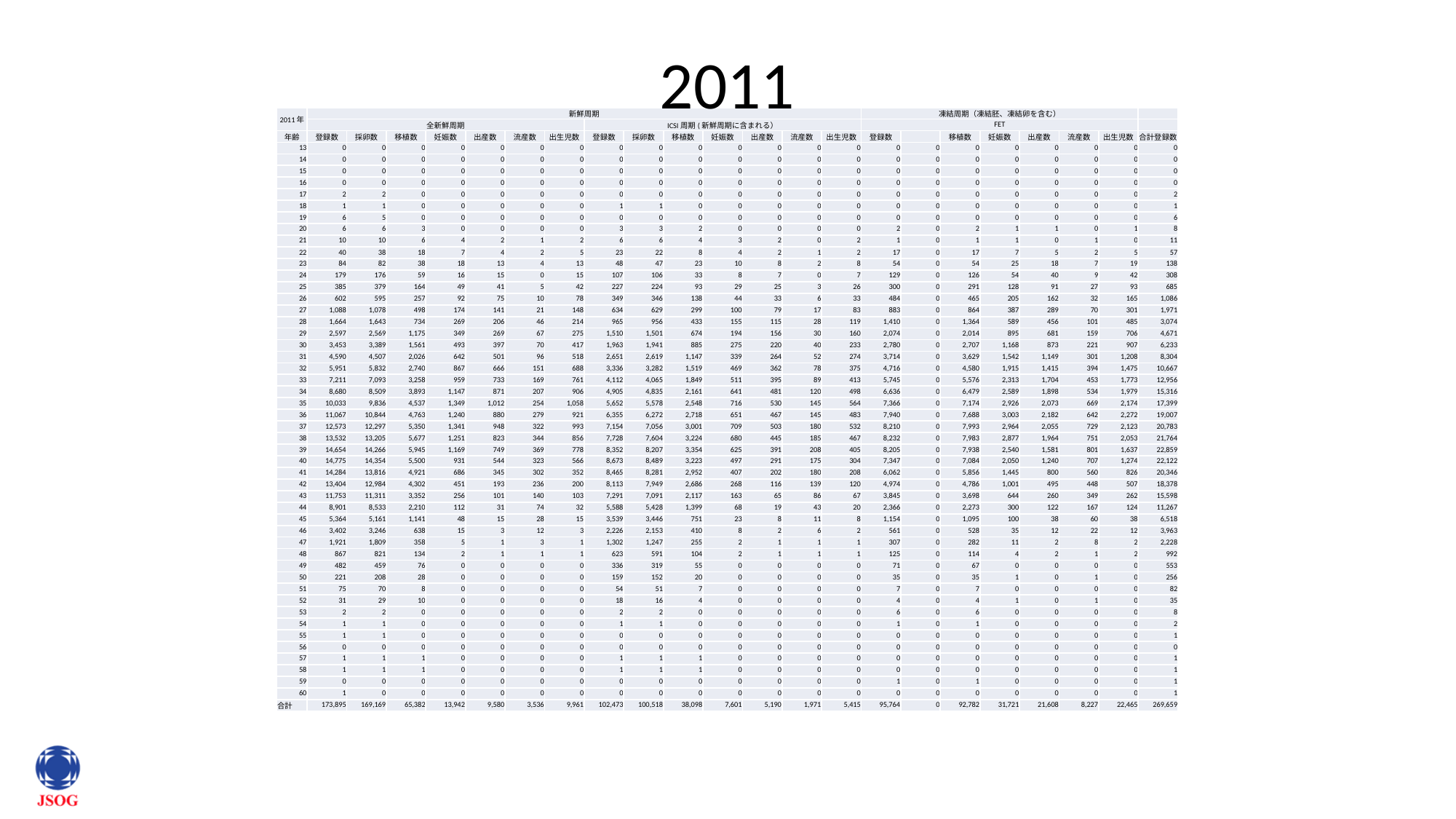

# 2011
| 2011年 | 新鮮周期 |  |  |  |  |  |  |  |  |  |  |  |  |  | 凍結周期（凍結胚、凍結卵を含む） |  |  |  |  |  |  |  |
| --- | --- | --- | --- | --- | --- | --- | --- | --- | --- | --- | --- | --- | --- | --- | --- | --- | --- | --- | --- | --- | --- | --- |
|  | 全新鮮周期 |  |  |  |  |  |  | ICSI周期(新鮮周期に含まれる） |  |  |  |  |  |  | FET |  |  |  |  |  |  |  |
| 年齢 | 登録数 | 採卵数 | 移植数 | 妊娠数 | 出産数 | 流産数 | 出生児数 | 登録数 | 採卵数 | 移植数 | 妊娠数 | 出産数 | 流産数 | 出生児数 | 登録数 |  | 移植数 | 妊娠数 | 出産数 | 流産数 | 出生児数 | 合計登録数 |
| 13 | 0 | 0 | 0 | 0 | 0 | 0 | 0 | 0 | 0 | 0 | 0 | 0 | 0 | 0 | 0 | 0 | 0 | 0 | 0 | 0 | 0 | 0 |
| 14 | 0 | 0 | 0 | 0 | 0 | 0 | 0 | 0 | 0 | 0 | 0 | 0 | 0 | 0 | 0 | 0 | 0 | 0 | 0 | 0 | 0 | 0 |
| 15 | 0 | 0 | 0 | 0 | 0 | 0 | 0 | 0 | 0 | 0 | 0 | 0 | 0 | 0 | 0 | 0 | 0 | 0 | 0 | 0 | 0 | 0 |
| 16 | 0 | 0 | 0 | 0 | 0 | 0 | 0 | 0 | 0 | 0 | 0 | 0 | 0 | 0 | 0 | 0 | 0 | 0 | 0 | 0 | 0 | 0 |
| 17 | 2 | 2 | 0 | 0 | 0 | 0 | 0 | 0 | 0 | 0 | 0 | 0 | 0 | 0 | 0 | 0 | 0 | 0 | 0 | 0 | 0 | 2 |
| 18 | 1 | 1 | 0 | 0 | 0 | 0 | 0 | 1 | 1 | 0 | 0 | 0 | 0 | 0 | 0 | 0 | 0 | 0 | 0 | 0 | 0 | 1 |
| 19 | 6 | 5 | 0 | 0 | 0 | 0 | 0 | 0 | 0 | 0 | 0 | 0 | 0 | 0 | 0 | 0 | 0 | 0 | 0 | 0 | 0 | 6 |
| 20 | 6 | 6 | 3 | 0 | 0 | 0 | 0 | 3 | 3 | 2 | 0 | 0 | 0 | 0 | 2 | 0 | 2 | 1 | 1 | 0 | 1 | 8 |
| 21 | 10 | 10 | 6 | 4 | 2 | 1 | 2 | 6 | 6 | 4 | 3 | 2 | 0 | 2 | 1 | 0 | 1 | 1 | 0 | 1 | 0 | 11 |
| 22 | 40 | 38 | 18 | 7 | 4 | 2 | 5 | 23 | 22 | 8 | 4 | 2 | 1 | 2 | 17 | 0 | 17 | 7 | 5 | 2 | 5 | 57 |
| 23 | 84 | 82 | 38 | 18 | 13 | 4 | 13 | 48 | 47 | 23 | 10 | 8 | 2 | 8 | 54 | 0 | 54 | 25 | 18 | 7 | 19 | 138 |
| 24 | 179 | 176 | 59 | 16 | 15 | 0 | 15 | 107 | 106 | 33 | 8 | 7 | 0 | 7 | 129 | 0 | 126 | 54 | 40 | 9 | 42 | 308 |
| 25 | 385 | 379 | 164 | 49 | 41 | 5 | 42 | 227 | 224 | 93 | 29 | 25 | 3 | 26 | 300 | 0 | 291 | 128 | 91 | 27 | 93 | 685 |
| 26 | 602 | 595 | 257 | 92 | 75 | 10 | 78 | 349 | 346 | 138 | 44 | 33 | 6 | 33 | 484 | 0 | 465 | 205 | 162 | 32 | 165 | 1,086 |
| 27 | 1,088 | 1,078 | 498 | 174 | 141 | 21 | 148 | 634 | 629 | 299 | 100 | 79 | 17 | 83 | 883 | 0 | 864 | 387 | 289 | 70 | 301 | 1,971 |
| 28 | 1,664 | 1,643 | 734 | 269 | 206 | 46 | 214 | 965 | 956 | 433 | 155 | 115 | 28 | 119 | 1,410 | 0 | 1,364 | 589 | 456 | 101 | 485 | 3,074 |
| 29 | 2,597 | 2,569 | 1,175 | 349 | 269 | 67 | 275 | 1,510 | 1,501 | 674 | 194 | 156 | 30 | 160 | 2,074 | 0 | 2,014 | 895 | 681 | 159 | 706 | 4,671 |
| 30 | 3,453 | 3,389 | 1,561 | 493 | 397 | 70 | 417 | 1,963 | 1,941 | 885 | 275 | 220 | 40 | 233 | 2,780 | 0 | 2,707 | 1,168 | 873 | 221 | 907 | 6,233 |
| 31 | 4,590 | 4,507 | 2,026 | 642 | 501 | 96 | 518 | 2,651 | 2,619 | 1,147 | 339 | 264 | 52 | 274 | 3,714 | 0 | 3,629 | 1,542 | 1,149 | 301 | 1,208 | 8,304 |
| 32 | 5,951 | 5,832 | 2,740 | 867 | 666 | 151 | 688 | 3,336 | 3,282 | 1,519 | 469 | 362 | 78 | 375 | 4,716 | 0 | 4,580 | 1,915 | 1,415 | 394 | 1,475 | 10,667 |
| 33 | 7,211 | 7,093 | 3,258 | 959 | 733 | 169 | 761 | 4,112 | 4,065 | 1,849 | 511 | 395 | 89 | 413 | 5,745 | 0 | 5,576 | 2,313 | 1,704 | 453 | 1,773 | 12,956 |
| 34 | 8,680 | 8,509 | 3,893 | 1,147 | 871 | 207 | 906 | 4,905 | 4,835 | 2,161 | 641 | 481 | 120 | 498 | 6,636 | 0 | 6,479 | 2,589 | 1,898 | 534 | 1,979 | 15,316 |
| 35 | 10,033 | 9,836 | 4,537 | 1,349 | 1,012 | 254 | 1,058 | 5,652 | 5,578 | 2,548 | 716 | 530 | 145 | 564 | 7,366 | 0 | 7,174 | 2,926 | 2,073 | 669 | 2,174 | 17,399 |
| 36 | 11,067 | 10,844 | 4,763 | 1,240 | 880 | 279 | 921 | 6,355 | 6,272 | 2,718 | 651 | 467 | 145 | 483 | 7,940 | 0 | 7,688 | 3,003 | 2,182 | 642 | 2,272 | 19,007 |
| 37 | 12,573 | 12,297 | 5,350 | 1,341 | 948 | 322 | 993 | 7,154 | 7,056 | 3,001 | 709 | 503 | 180 | 532 | 8,210 | 0 | 7,993 | 2,964 | 2,055 | 729 | 2,123 | 20,783 |
| 38 | 13,532 | 13,205 | 5,677 | 1,251 | 823 | 344 | 856 | 7,728 | 7,604 | 3,224 | 680 | 445 | 185 | 467 | 8,232 | 0 | 7,983 | 2,877 | 1,964 | 751 | 2,053 | 21,764 |
| 39 | 14,654 | 14,266 | 5,945 | 1,169 | 749 | 369 | 778 | 8,352 | 8,207 | 3,354 | 625 | 391 | 208 | 405 | 8,205 | 0 | 7,938 | 2,540 | 1,581 | 801 | 1,637 | 22,859 |
| 40 | 14,775 | 14,354 | 5,500 | 931 | 544 | 323 | 566 | 8,673 | 8,489 | 3,223 | 497 | 291 | 175 | 304 | 7,347 | 0 | 7,084 | 2,050 | 1,240 | 707 | 1,274 | 22,122 |
| 41 | 14,284 | 13,816 | 4,921 | 686 | 345 | 302 | 352 | 8,465 | 8,281 | 2,952 | 407 | 202 | 180 | 208 | 6,062 | 0 | 5,856 | 1,445 | 800 | 560 | 826 | 20,346 |
| 42 | 13,404 | 12,984 | 4,302 | 451 | 193 | 236 | 200 | 8,113 | 7,949 | 2,686 | 268 | 116 | 139 | 120 | 4,974 | 0 | 4,786 | 1,001 | 495 | 448 | 507 | 18,378 |
| 43 | 11,753 | 11,311 | 3,352 | 256 | 101 | 140 | 103 | 7,291 | 7,091 | 2,117 | 163 | 65 | 86 | 67 | 3,845 | 0 | 3,698 | 644 | 260 | 349 | 262 | 15,598 |
| 44 | 8,901 | 8,533 | 2,210 | 112 | 31 | 74 | 32 | 5,588 | 5,428 | 1,399 | 68 | 19 | 43 | 20 | 2,366 | 0 | 2,273 | 300 | 122 | 167 | 124 | 11,267 |
| 45 | 5,364 | 5,161 | 1,141 | 48 | 15 | 28 | 15 | 3,539 | 3,446 | 751 | 23 | 8 | 11 | 8 | 1,154 | 0 | 1,095 | 100 | 38 | 60 | 38 | 6,518 |
| 46 | 3,402 | 3,246 | 638 | 15 | 3 | 12 | 3 | 2,226 | 2,153 | 410 | 8 | 2 | 6 | 2 | 561 | 0 | 528 | 35 | 12 | 22 | 12 | 3,963 |
| 47 | 1,921 | 1,809 | 358 | 5 | 1 | 3 | 1 | 1,302 | 1,247 | 255 | 2 | 1 | 1 | 1 | 307 | 0 | 282 | 11 | 2 | 8 | 2 | 2,228 |
| 48 | 867 | 821 | 134 | 2 | 1 | 1 | 1 | 623 | 591 | 104 | 2 | 1 | 1 | 1 | 125 | 0 | 114 | 4 | 2 | 1 | 2 | 992 |
| 49 | 482 | 459 | 76 | 0 | 0 | 0 | 0 | 336 | 319 | 55 | 0 | 0 | 0 | 0 | 71 | 0 | 67 | 0 | 0 | 0 | 0 | 553 |
| 50 | 221 | 208 | 28 | 0 | 0 | 0 | 0 | 159 | 152 | 20 | 0 | 0 | 0 | 0 | 35 | 0 | 35 | 1 | 0 | 1 | 0 | 256 |
| 51 | 75 | 70 | 8 | 0 | 0 | 0 | 0 | 54 | 51 | 7 | 0 | 0 | 0 | 0 | 7 | 0 | 7 | 0 | 0 | 0 | 0 | 82 |
| 52 | 31 | 29 | 10 | 0 | 0 | 0 | 0 | 18 | 16 | 4 | 0 | 0 | 0 | 0 | 4 | 0 | 4 | 1 | 0 | 1 | 0 | 35 |
| 53 | 2 | 2 | 0 | 0 | 0 | 0 | 0 | 2 | 2 | 0 | 0 | 0 | 0 | 0 | 6 | 0 | 6 | 0 | 0 | 0 | 0 | 8 |
| 54 | 1 | 1 | 0 | 0 | 0 | 0 | 0 | 1 | 1 | 0 | 0 | 0 | 0 | 0 | 1 | 0 | 1 | 0 | 0 | 0 | 0 | 2 |
| 55 | 1 | 1 | 0 | 0 | 0 | 0 | 0 | 0 | 0 | 0 | 0 | 0 | 0 | 0 | 0 | 0 | 0 | 0 | 0 | 0 | 0 | 1 |
| 56 | 0 | 0 | 0 | 0 | 0 | 0 | 0 | 0 | 0 | 0 | 0 | 0 | 0 | 0 | 0 | 0 | 0 | 0 | 0 | 0 | 0 | 0 |
| 57 | 1 | 1 | 1 | 0 | 0 | 0 | 0 | 1 | 1 | 1 | 0 | 0 | 0 | 0 | 0 | 0 | 0 | 0 | 0 | 0 | 0 | 1 |
| 58 | 1 | 1 | 1 | 0 | 0 | 0 | 0 | 1 | 1 | 1 | 0 | 0 | 0 | 0 | 0 | 0 | 0 | 0 | 0 | 0 | 0 | 1 |
| 59 | 0 | 0 | 0 | 0 | 0 | 0 | 0 | 0 | 0 | 0 | 0 | 0 | 0 | 0 | 1 | 0 | 1 | 0 | 0 | 0 | 0 | 1 |
| 60 | 1 | 0 | 0 | 0 | 0 | 0 | 0 | 0 | 0 | 0 | 0 | 0 | 0 | 0 | 0 | 0 | 0 | 0 | 0 | 0 | 0 | 1 |
| 合計 | 173,895 | 169,169 | 65,382 | 13,942 | 9,580 | 3,536 | 9,961 | 102,473 | 100,518 | 38,098 | 7,601 | 5,190 | 1,971 | 5,415 | 95,764 | 0 | 92,782 | 31,721 | 21,608 | 8,227 | 22,465 | 269,659 |